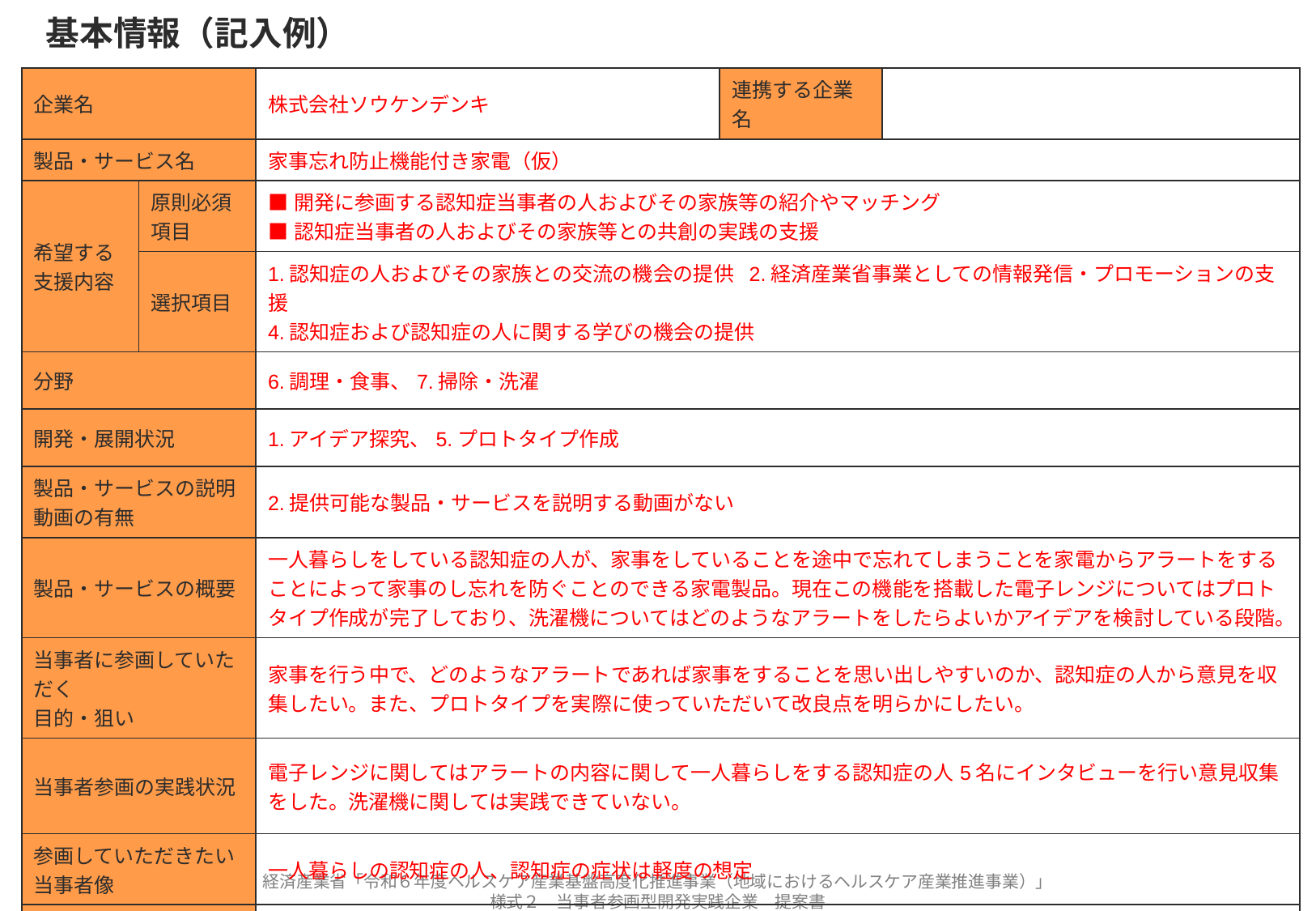

# 基本情報（記入例）
| 企業名 |  | 株式会社ソウケンデンキ | 連携する企業名 |  |
| --- | --- | --- | --- | --- |
| 製品・サービス名 |  | 家事忘れ防止機能付き家電（仮） |  |  |
| 希望する 支援内容 | 原則必須項目 | ■開発に参画する認知症当事者の人およびその家族等の紹介やマッチング ■認知症当事者の人およびその家族等との共創の実践の支援 |  |  |
|  | 選択項目 | 1.認知症の人およびその家族との交流の機会の提供 2.経済産業省事業としての情報発信・プロモーションの支援 4.認知症および認知症の人に関する学びの機会の提供 |  |  |
| 分野 |  | 6.調理・食事、7.掃除・洗濯 |  |  |
| 開発・展開状況 |  | 1.アイデア探究、5.プロトタイプ作成 |  |  |
| 製品・サービスの説明 動画の有無 |  | 2.提供可能な製品・サービスを説明する動画がない |  |  |
| 製品・サービスの概要 |  | 一人暮らしをしている認知症の人が、家事をしていることを途中で忘れてしまうことを家電からアラートをすることによって家事のし忘れを防ぐことのできる家電製品。現在この機能を搭載した電子レンジについてはプロトタイプ作成が完了しており、洗濯機についてはどのようなアラートをしたらよいかアイデアを検討している段階。 |  |  |
| 当事者に参画していただく 目的・狙い |  | 家事を行う中で、どのようなアラートであれば家事をすることを思い出しやすいのか、認知症の人から意見を収集したい。また、プロトタイプを実際に使っていただいて改良点を明らかにしたい。 |  |  |
| 当事者参画の実践状況 |  | 電子レンジに関してはアラートの内容に関して一人暮らしをする認知症の人5名にインタビューを行い意見収集をした。洗濯機に関しては実践できていない。 |  |  |
| 参画していただきたい 当事者像 |  | 一人暮らしの認知症の人、認知症の症状は軽度の想定 |  |  |
| 想定する参画方法 |  | 1.インタビュー、3.プロトタイプ検証 |  |  |
| 実証等を行う希望エリア |  | 東京都内 |  |  |